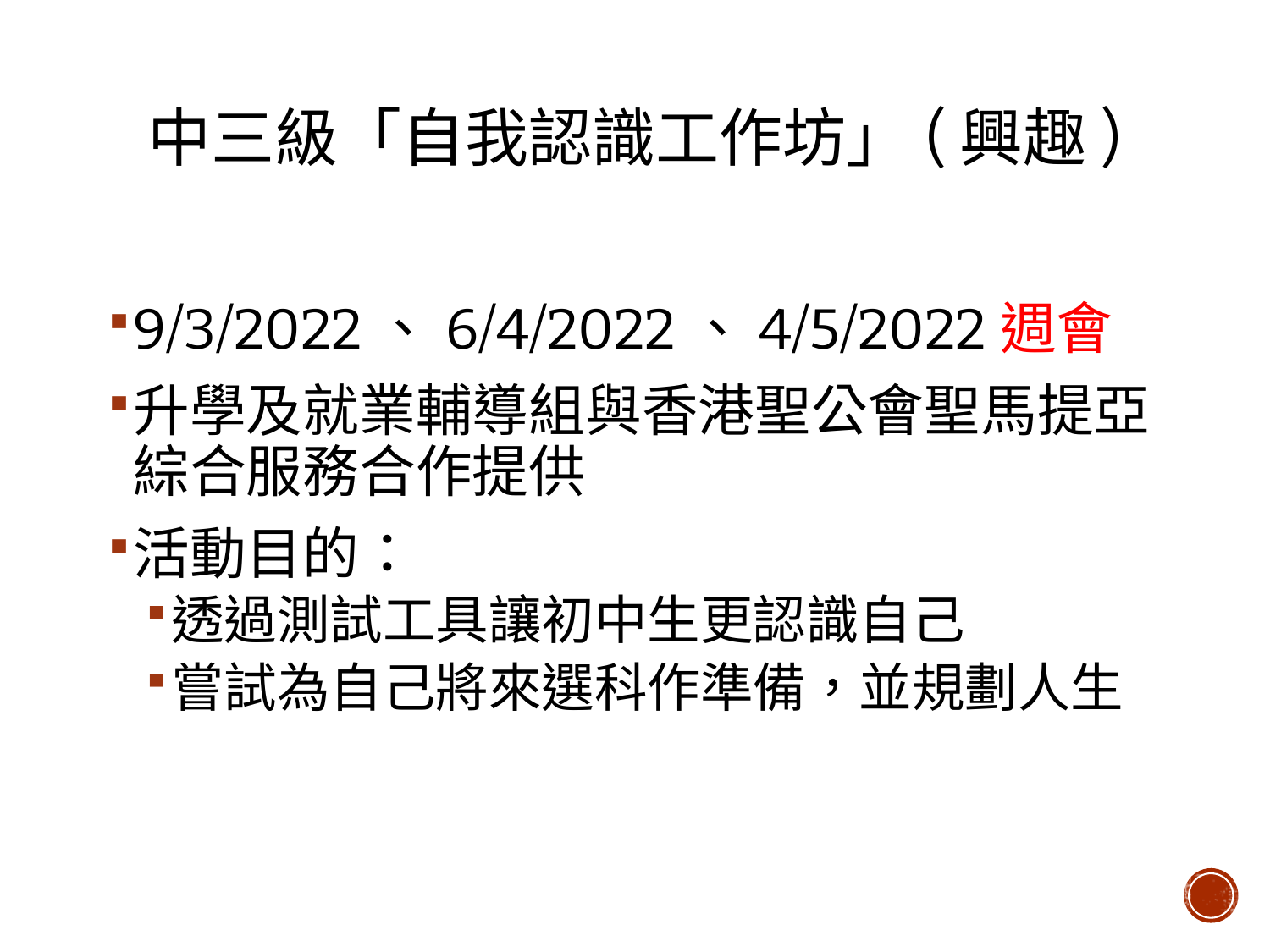

# 中三級「自我認識工作坊」(興趣)
9/3/2022、6/4/2022、4/5/2022週會
升學及就業輔導組與香港聖公會聖馬提亞綜合服務合作提供
活動目的：
透過測試工具讓初中生更認識自己
嘗試為自己將來選科作準備，並規劃人生